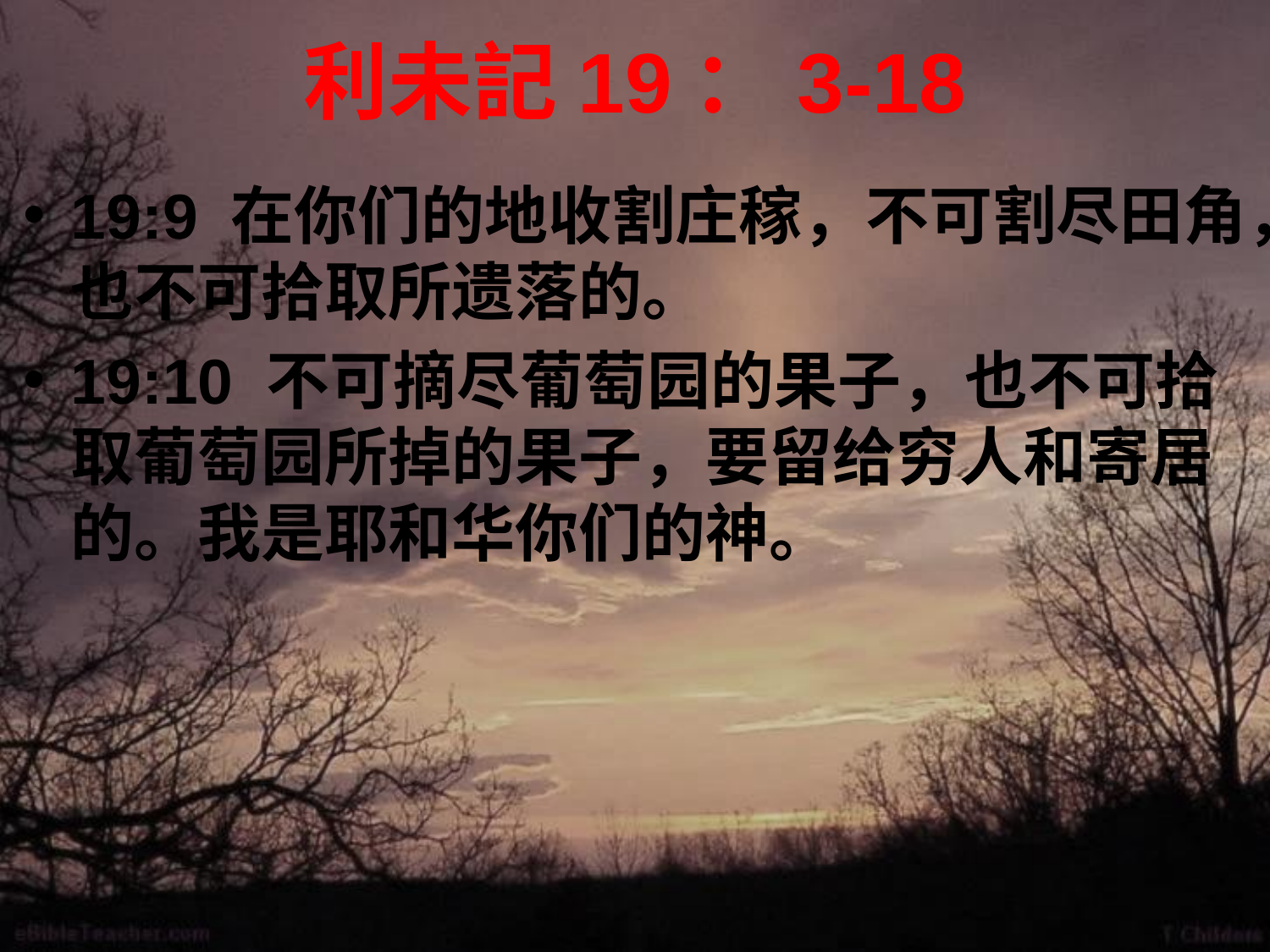

# 利未記19：3-18
19:9 在你们的地收割庄稼，不可割尽田角，也不可拾取所遗落的。
19:10 不可摘尽葡萄园的果子，也不可拾取葡萄园所掉的果子，要留给穷人和寄居的。我是耶和华你们的神。